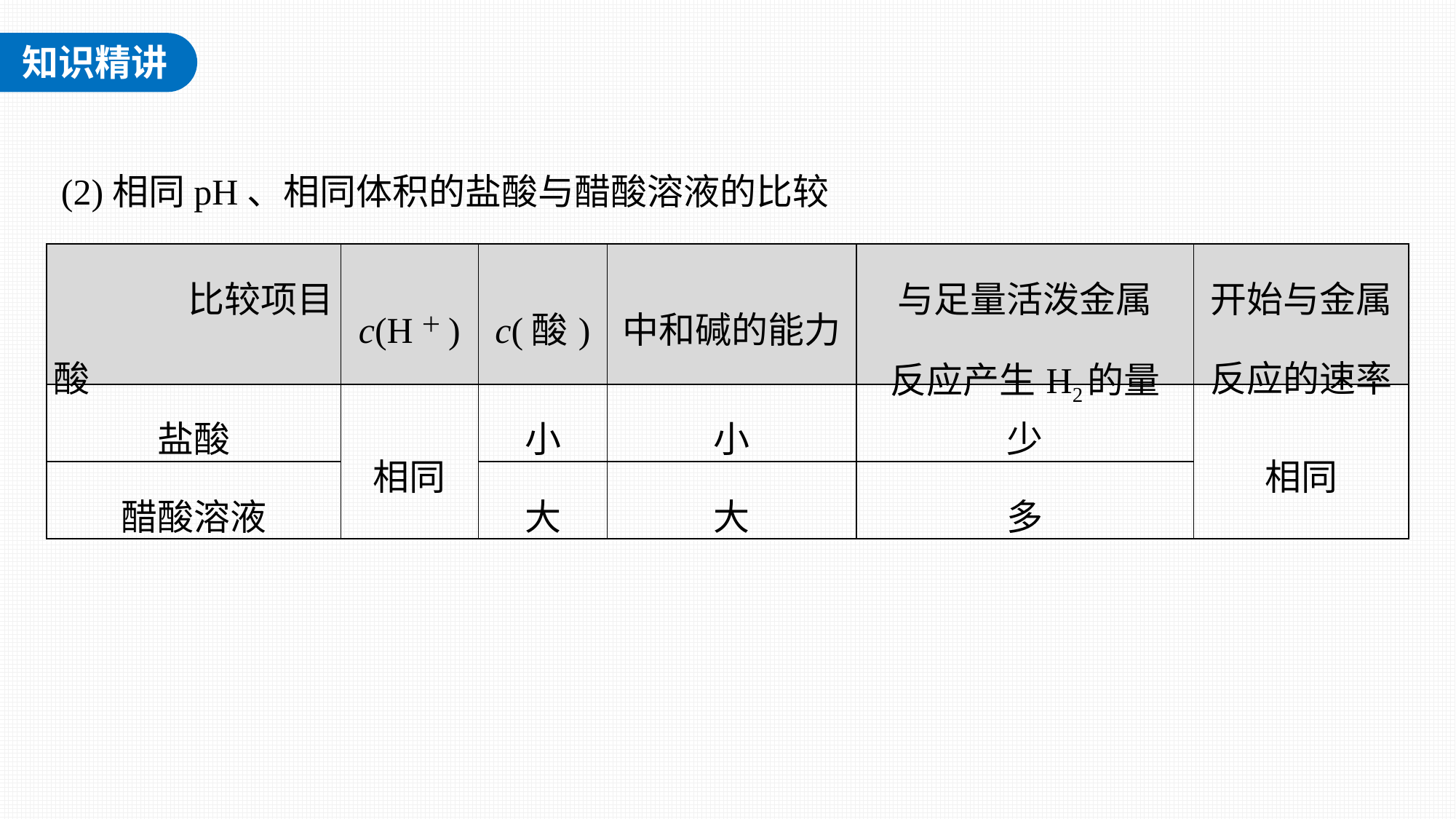

(2)相同pH、相同体积的盐酸与醋酸溶液的比较
| 比较项目 酸 | c(H＋) | c(酸) | 中和碱的能力 | 与足量活泼金属 反应产生H2的量 | 开始与金属反应的速率 |
| --- | --- | --- | --- | --- | --- |
| 盐酸 | 相同 | 小 | 小 | 少 | 相同 |
| 醋酸溶液 |  | 大 | 大 | 多 |  |